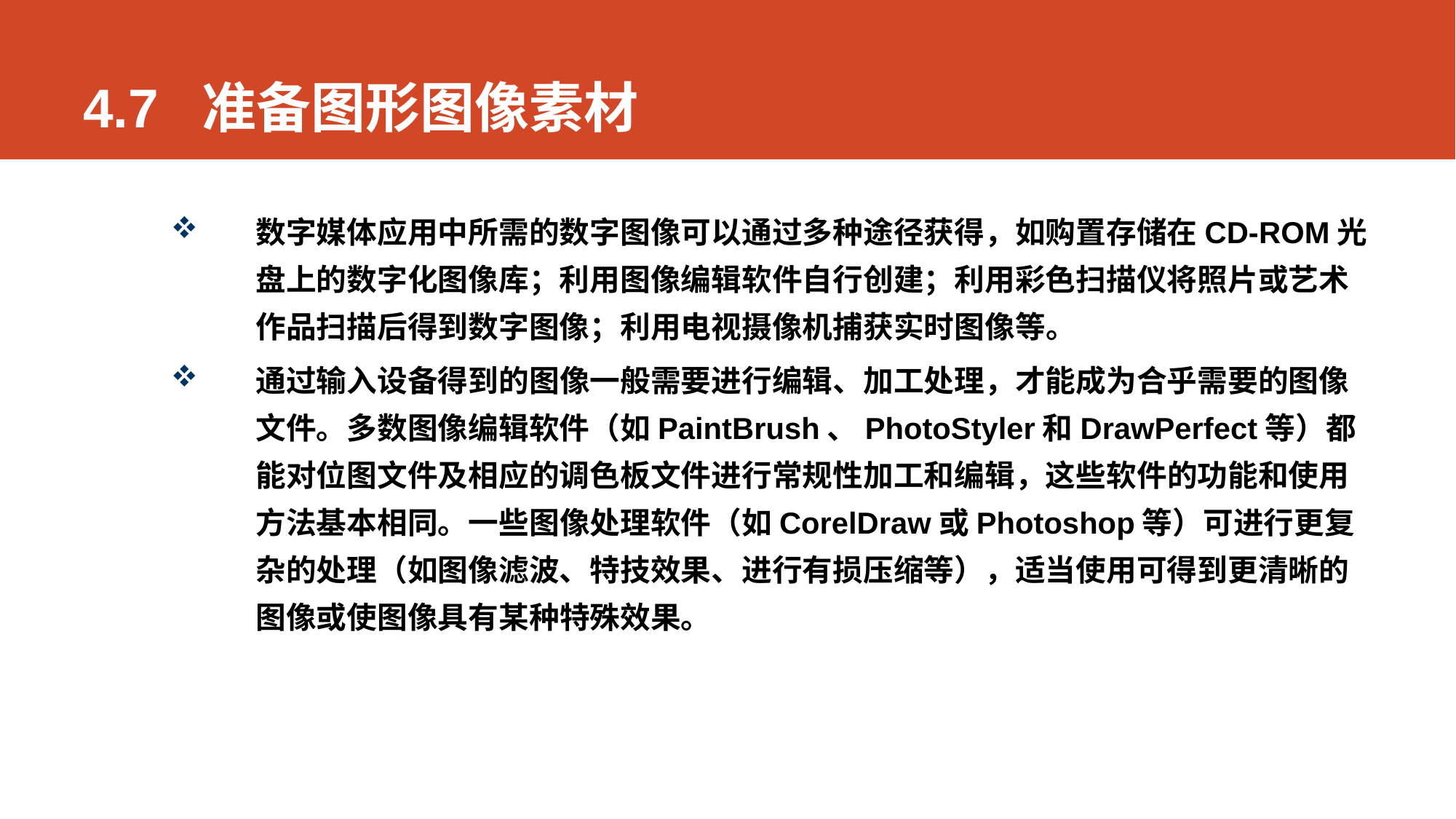

# 4.7  准备图形图像素材
数字媒体应用中所需的数字图像可以通过多种途径获得，如购置存储在CD-ROM光盘上的数字化图像库；利用图像编辑软件自行创建；利用彩色扫描仪将照片或艺术作品扫描后得到数字图像；利用电视摄像机捕获实时图像等。
通过输入设备得到的图像一般需要进行编辑、加工处理，才能成为合乎需要的图像文件。多数图像编辑软件（如PaintBrush、PhotoStyler和DrawPerfect等）都能对位图文件及相应的调色板文件进行常规性加工和编辑，这些软件的功能和使用方法基本相同。一些图像处理软件（如CorelDraw或Photoshop等）可进行更复杂的处理（如图像滤波、特技效果、进行有损压缩等），适当使用可得到更清晰的图像或使图像具有某种特殊效果。